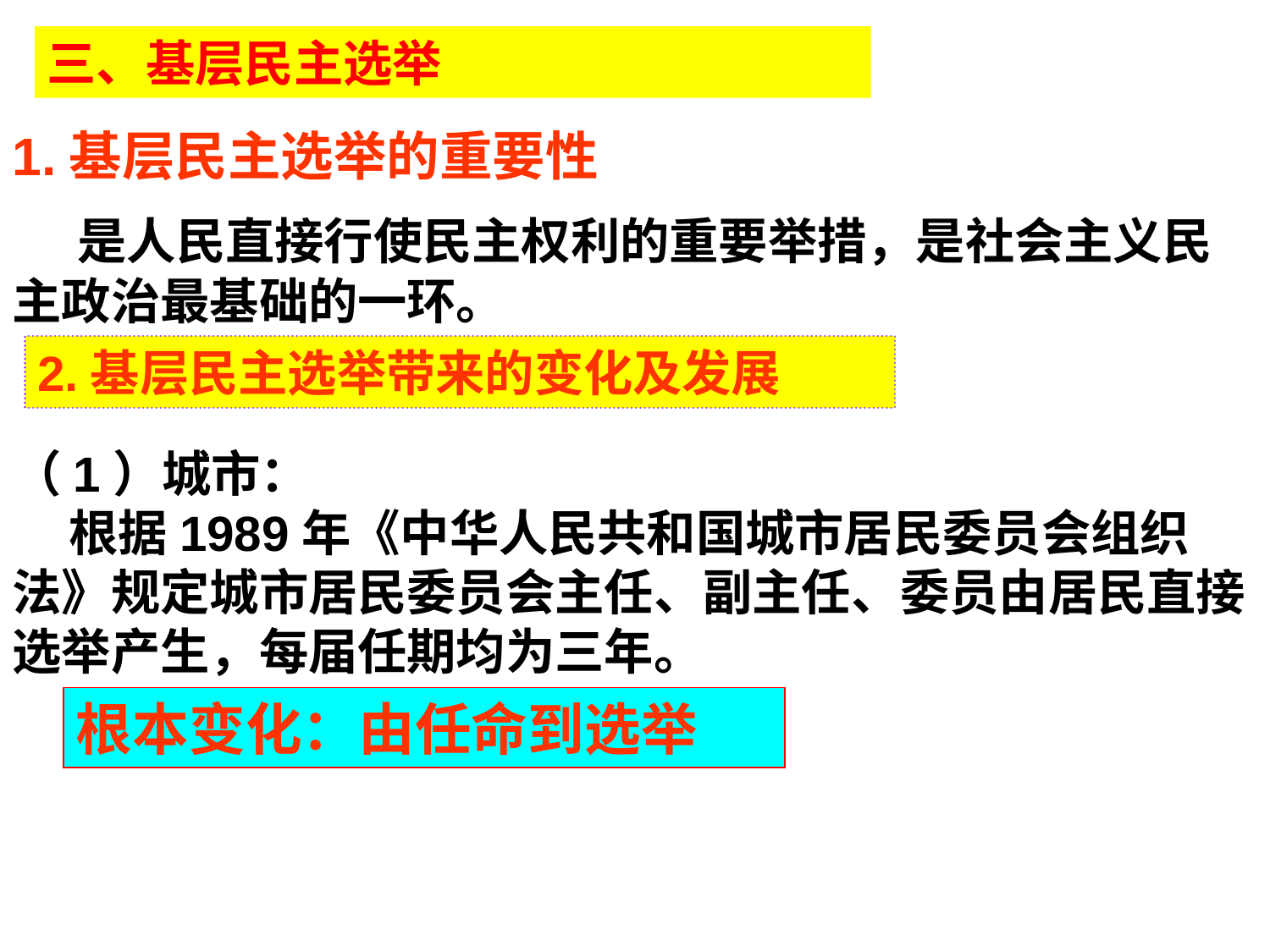

三、基层民主选举
1.基层民主选举的重要性
    是人民直接行使民主权利的重要举措，是社会主义民主政治最基础的一环。
2.基层民主选举带来的变化及发展
（1）城市：
    根据1989年《中华人民共和国城市居民委员会组织法》规定城市居民委员会主任、副主任、委员由居民直接选举产生，每届任期均为三年。
根本变化：由任命到选举